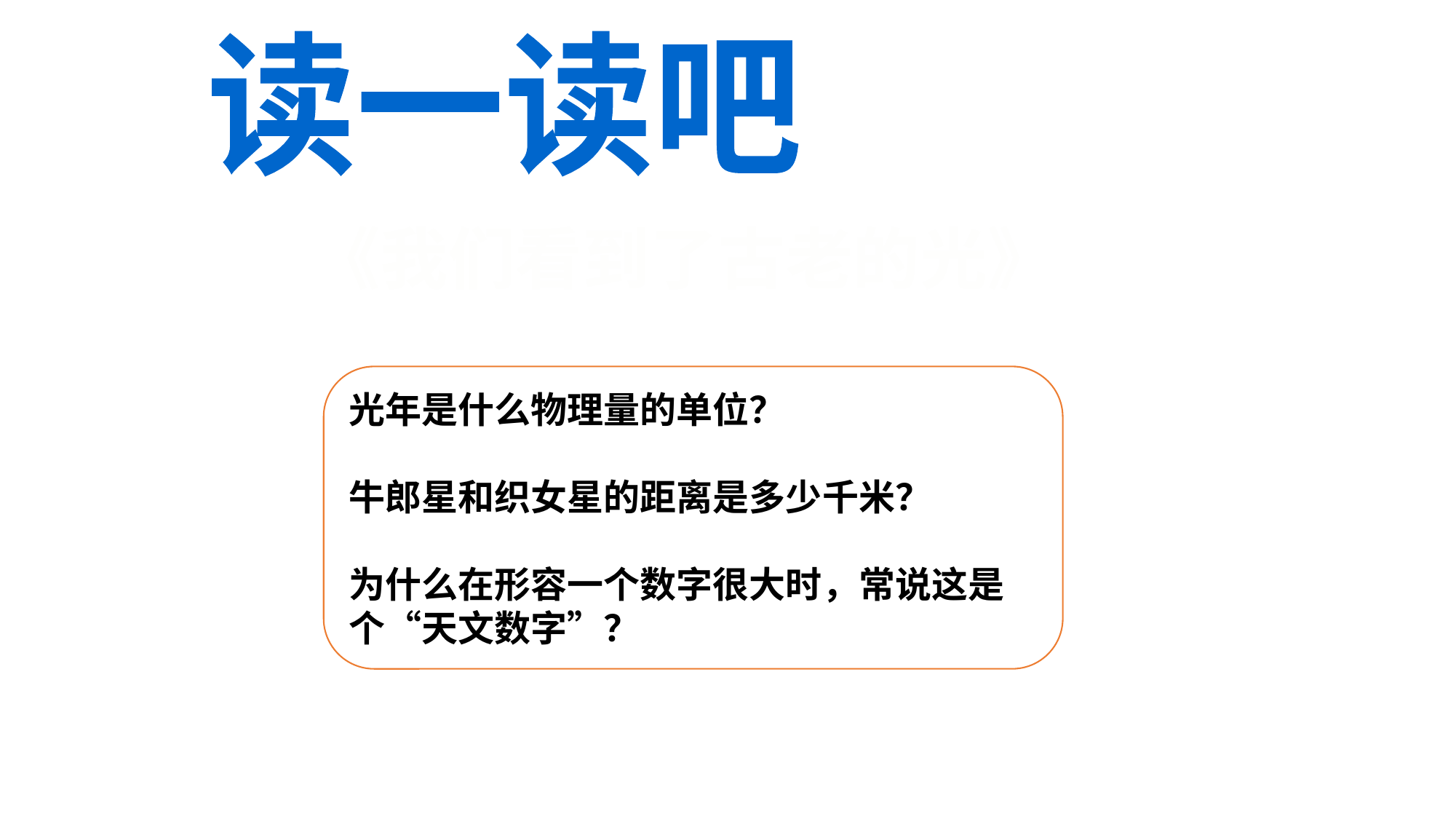

读一读吧
《我们看到了古老的光》
光年是什么物理量的单位？

牛郎星和织女星的距离是多少千米？

为什么在形容一个数字很大时，常说这是个“天文数字”？